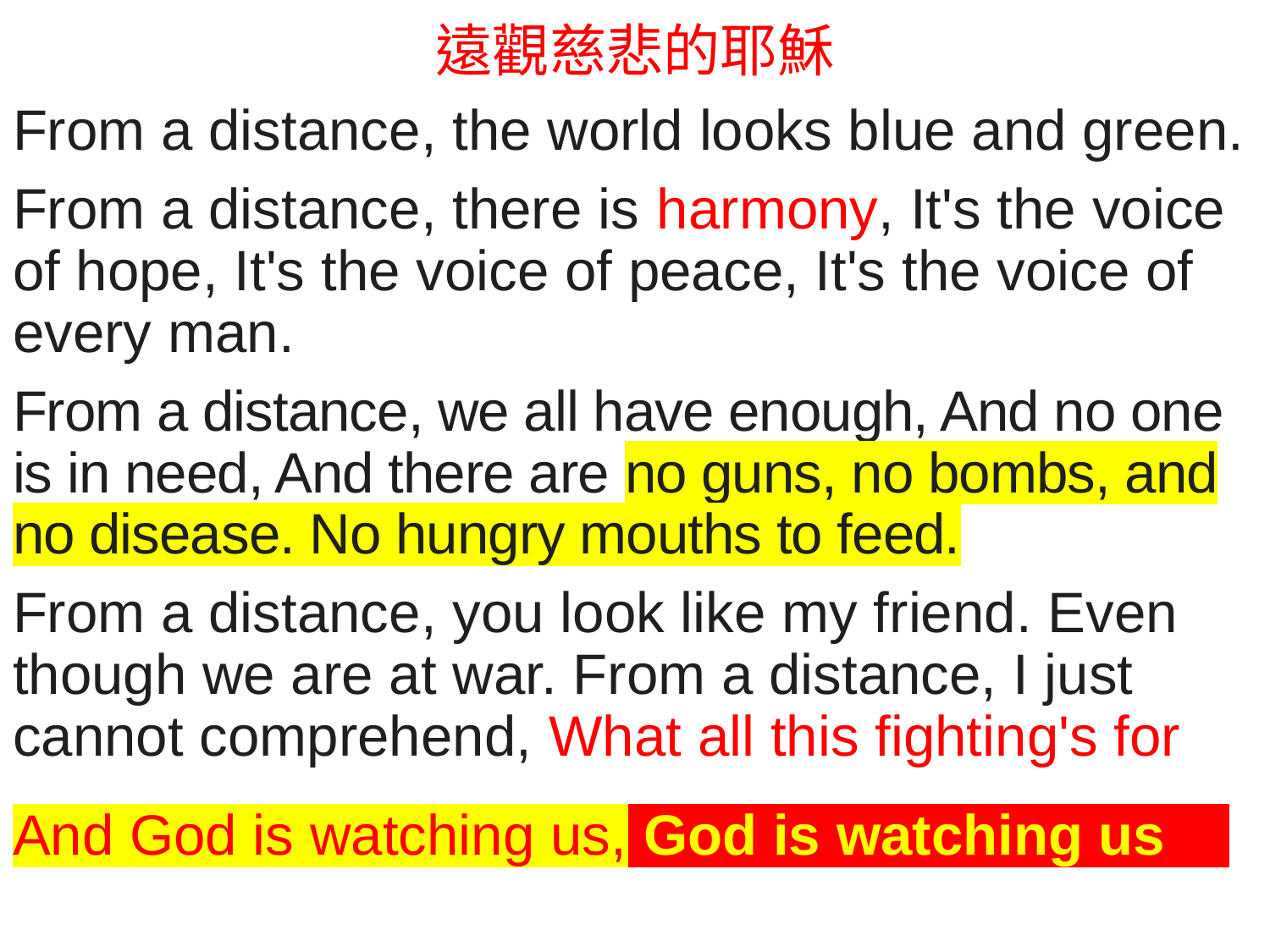

遠觀慈悲的耶穌
From a distance, the world looks blue and green.
From a distance, there is harmony, It's the voice of hope, It's the voice of peace, It's the voice of every man.
From a distance, we all have enough, And no one is in need, And there are no guns, no bombs, and no disease. No hungry mouths to feed.
From a distance, you look like my friend. Even though we are at war. From a distance, I just cannot comprehend, What all this fighting's for
And God is watching us, God is watching us.